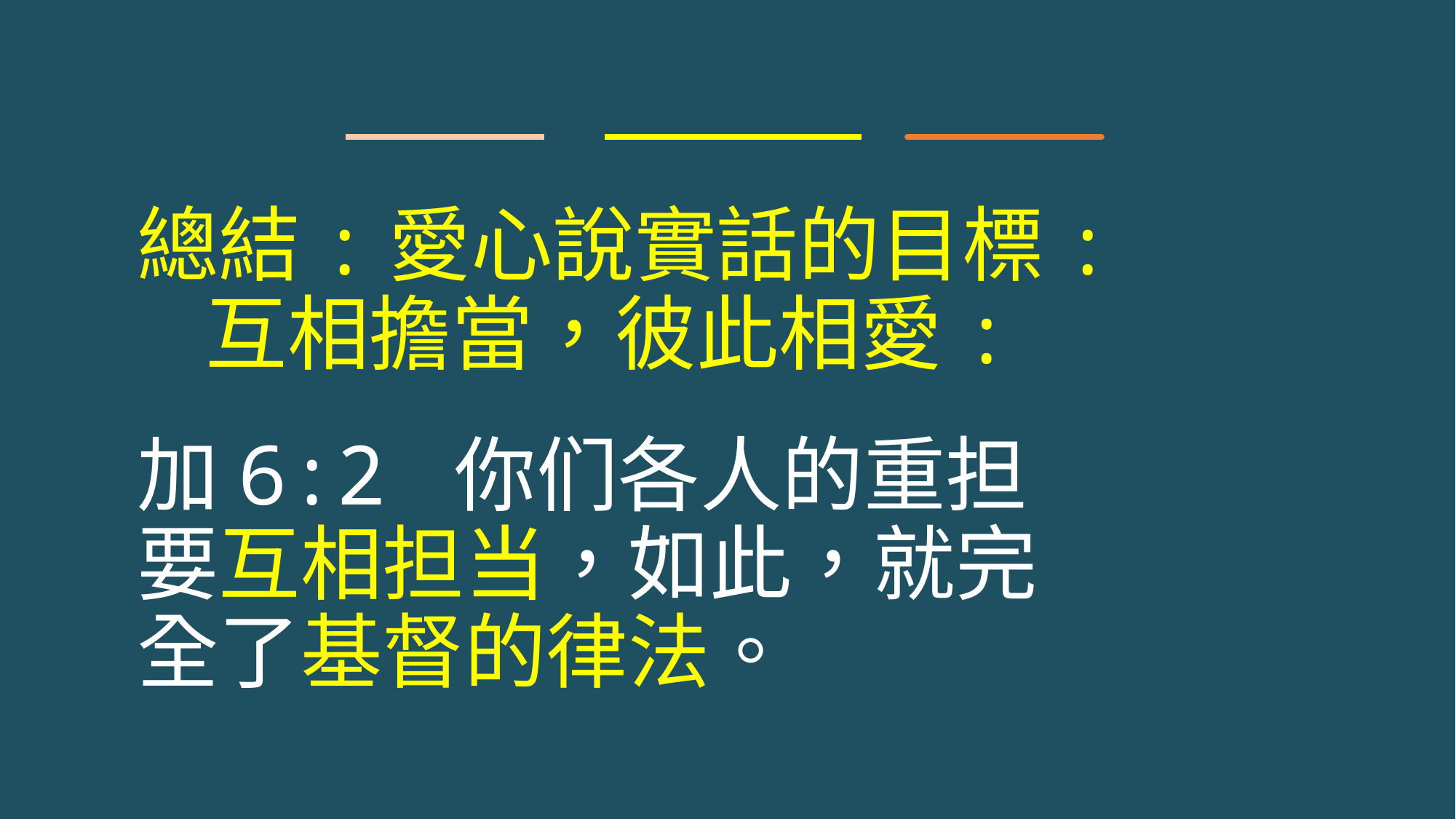

總結:愛心說實話的目標: 互相擔當，彼此相愛:

加6:2 你们各人的重担要互相担当，如此，就完全了基督的律法。